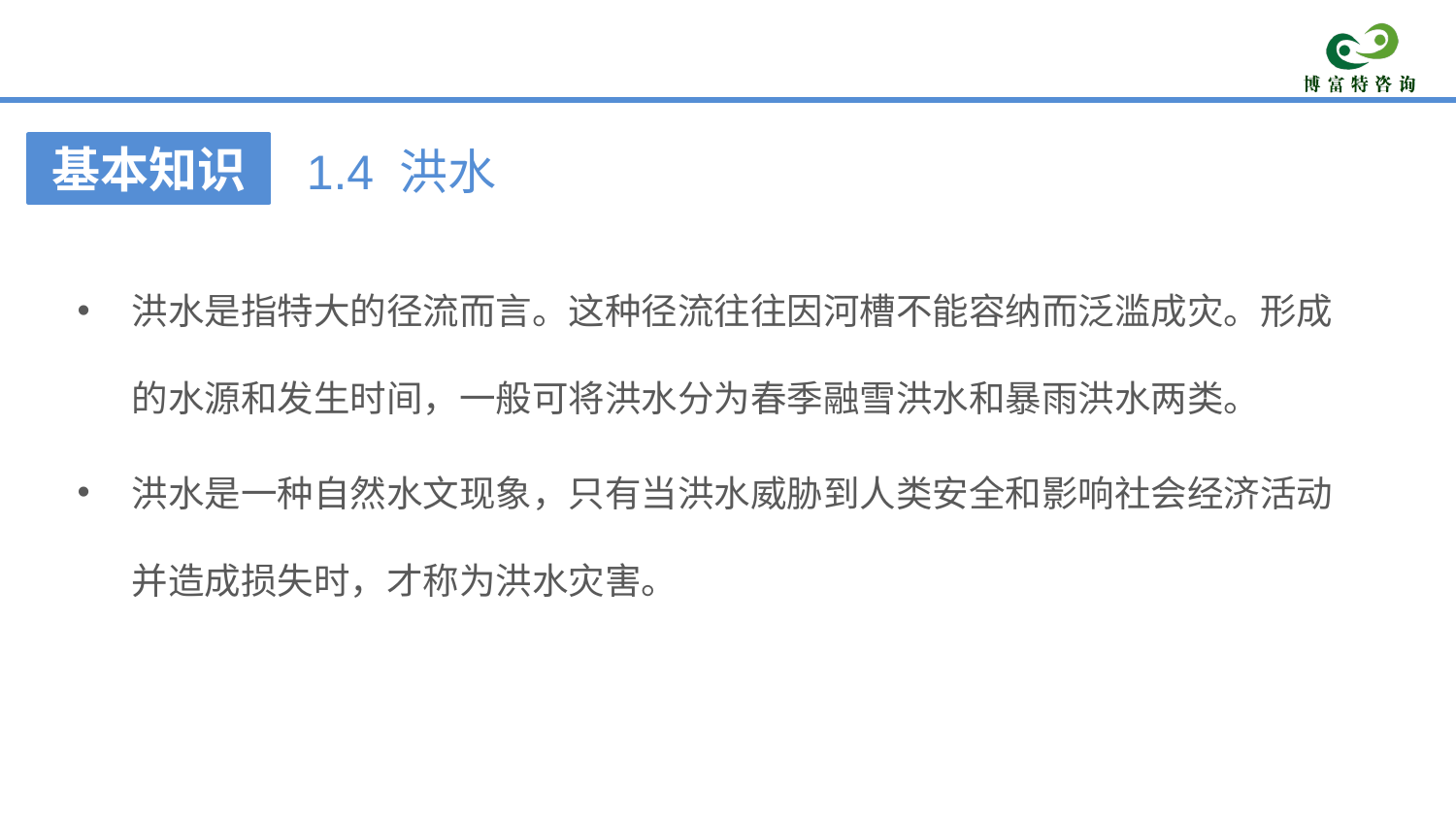

1.4 洪水
洪水是指特大的径流而言。这种径流往往因河槽不能容纳而泛滥成灾。形成的水源和发生时间，一般可将洪水分为春季融雪洪水和暴雨洪水两类。
洪水是一种自然水文现象，只有当洪水威胁到人类安全和影响社会经济活动并造成损失时，才称为洪水灾害。